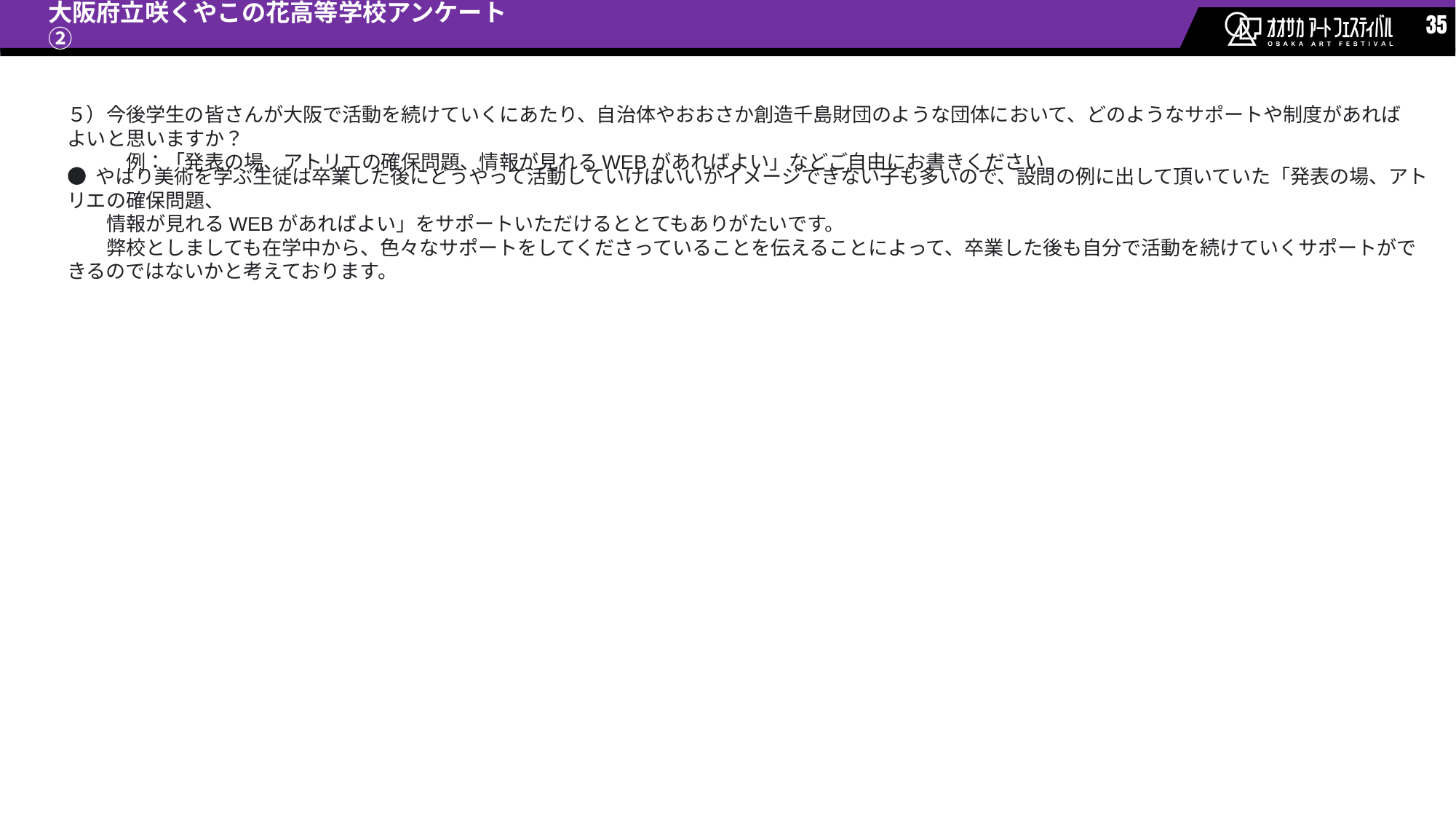

# 大阪府立咲くやこの花高等学校アンケート➁
５）今後学生の皆さんが大阪で活動を続けていくにあたり、自治体やおおさか創造千島財団のような団体において、どのようなサポートや制度があればよいと思いますか？
　　　例：「発表の場、アトリエの確保問題、情報が見れるWEBがあればよい」などご自由にお書きください
● やはり美術を学ぶ生徒は卒業した後にどうやって活動していけばいいかイメージできない子も多いので、設問の例に出して頂いていた「発表の場、アトリエの確保問題、
　　情報が見れるWEBがあればよい」をサポートいただけるととてもありがたいです。
　　弊校としましても在学中から、色々なサポートをしてくださっていることを伝えることによって、卒業した後も自分で活動を続けていくサポートができるのではないかと考えております。